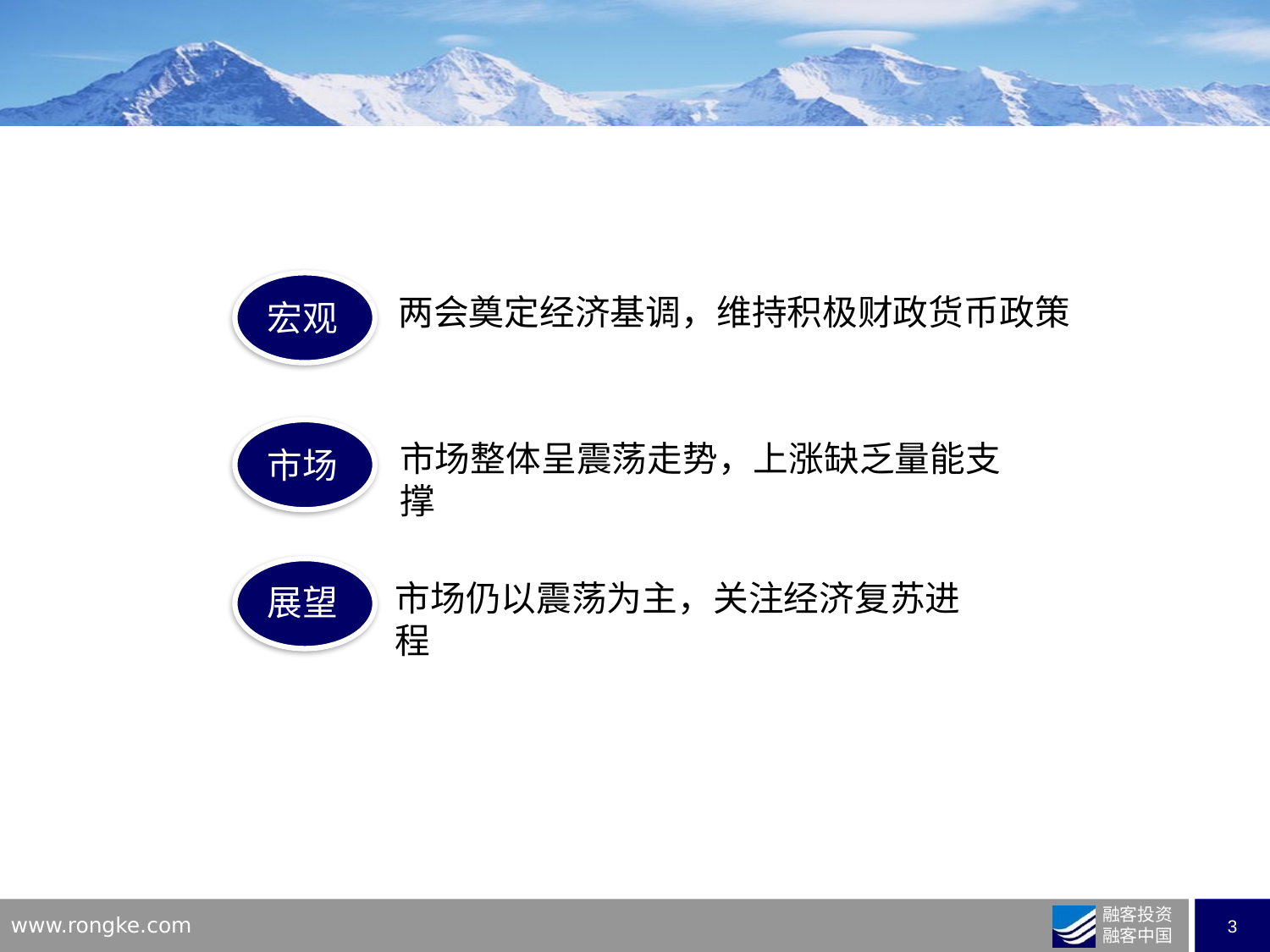

宏观
两会奠定经济基调，维持积极财政货币政策

市场整体呈震荡走势，上涨缺乏量能支撑
市场

展望
市场仍以震荡为主，关注经济复苏进程